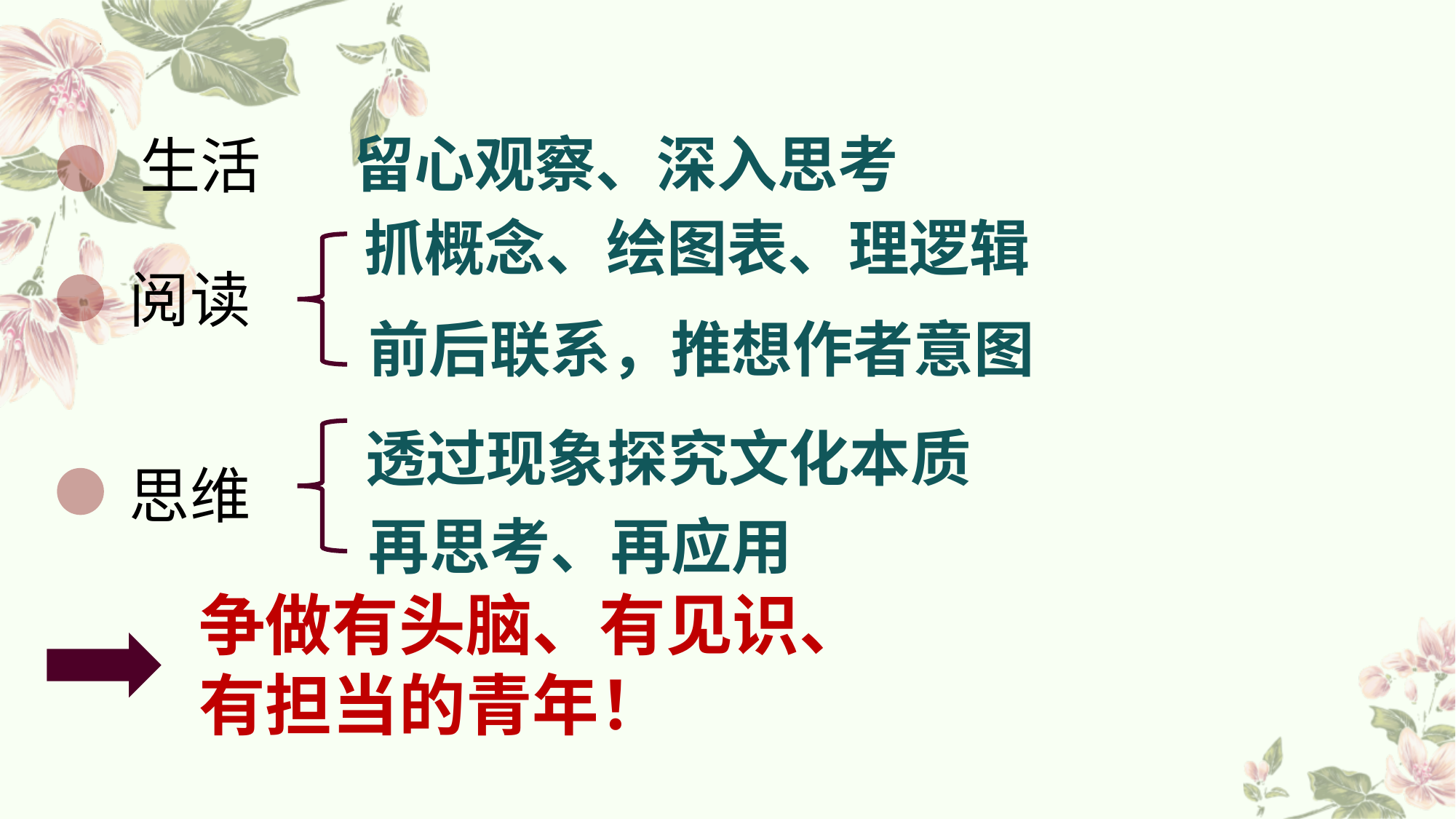

留心观察、深入思考
生活

抓概念、绘图表、理逻辑
阅读

前后联系，推想作者意图

透过现象探究文化本质
思维

再思考、再应用

争做有头脑、有见识、
有担当的青年！